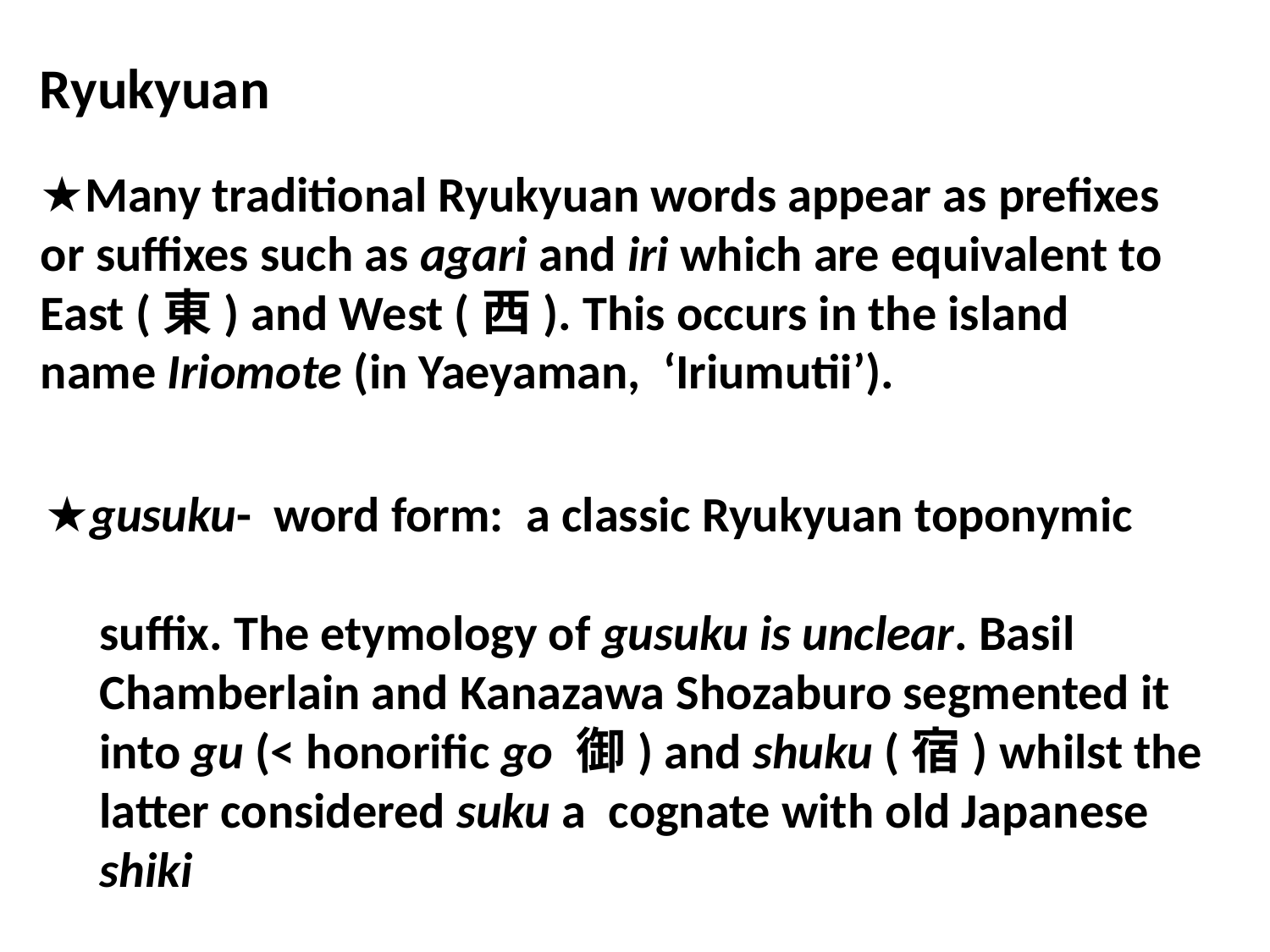

Ryukyuan
★Many traditional Ryukyuan words appear as prefixes or suffixes such as agari and iri which are equivalent to East (東) and West (西). This occurs in the island name Iriomote (in Yaeyaman,  ‘Iriumutii’).
 ★gusuku-  word form:  a classic Ryukyuan toponymic
　suffix. The etymology of gusuku is unclear. Basil
　Chamberlain and Kanazawa Shozaburo segmented it
　into gu (< honorific go 御) and shuku (宿) whilst the
　latter considered suku a  cognate with old Japanese
　shiki